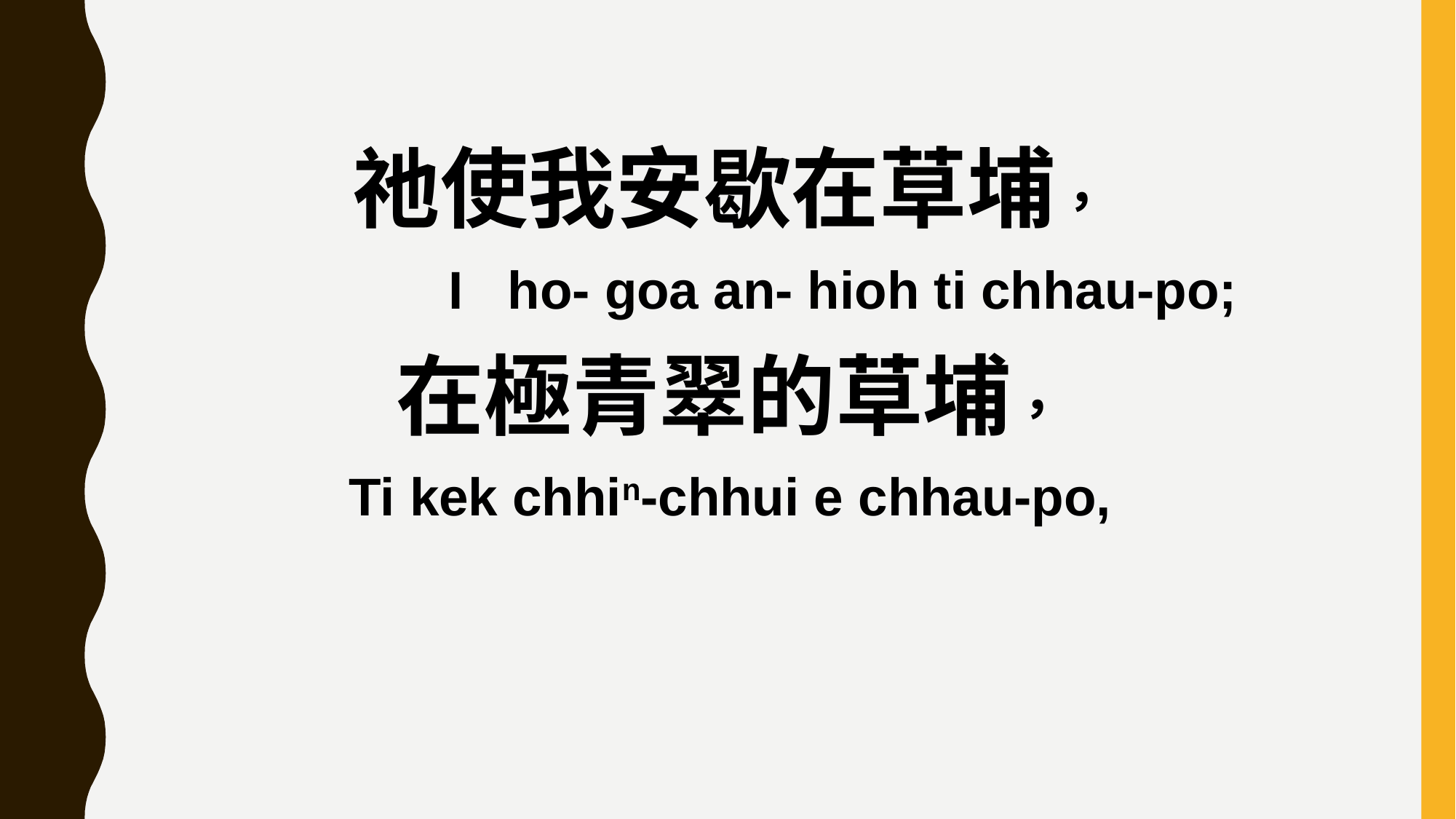

祂使我安歇在草埔，
                 I   ho- goa an- hioh ti chhau-po;
在極青翠的草埔，
Ti kek chhin-chhui e chhau-po,